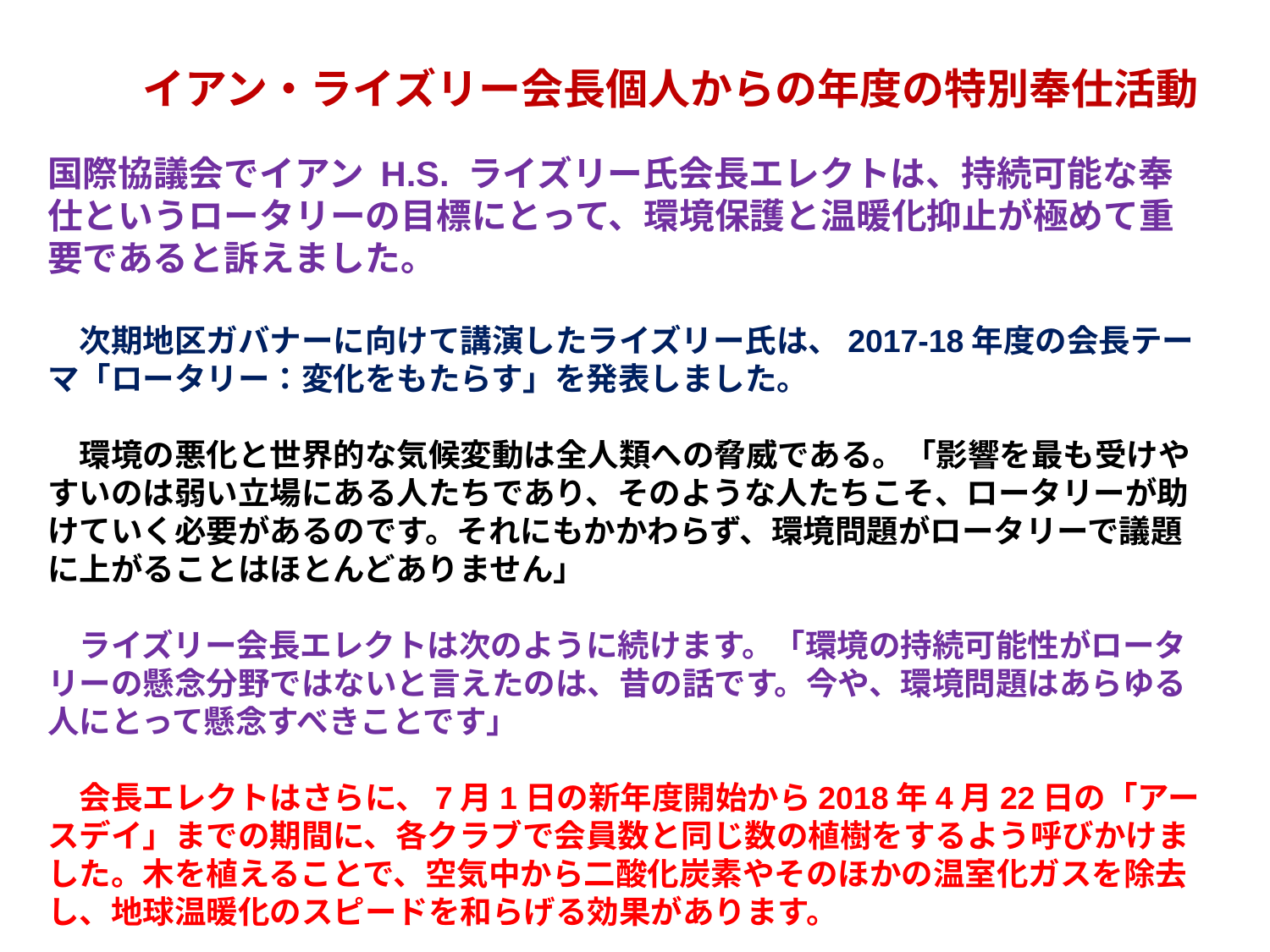

イアン・ライズリー会長個人からの年度の特別奉仕活動

国際協議会でイアン H.S. ライズリー氏会長エレクトは、持続可能な奉仕というロータリーの目標にとって、環境保護と温暖化抑止が極めて重要であると訴えました。

　次期地区ガバナーに向けて講演したライズリー氏は、2017-18年度の会長テーマ「ロータリー：変化をもたらす」を発表しました。

　環境の悪化と世界的な気候変動は全人類への脅威である。「影響を最も受けやすいのは弱い立場にある人たちであり、そのような人たちこそ、ロータリーが助けていく必要があるのです。それにもかかわらず、環境問題がロータリーで議題に上がることはほとんどありません」

　ライズリー会長エレクトは次のように続けます。「環境の持続可能性がロータリーの懸念分野ではないと言えたのは、昔の話です。今や、環境問題はあらゆる人にとって懸念すべきことです」

　会長エレクトはさらに、7月1日の新年度開始から2018年4月22日の「アースデイ」までの期間に、各クラブで会員数と同じ数の植樹をするよう呼びかけました。木を植えることで、空気中から二酸化炭素やそのほかの温室化ガスを除去し、地球温暖化のスピードを和らげる効果があります。